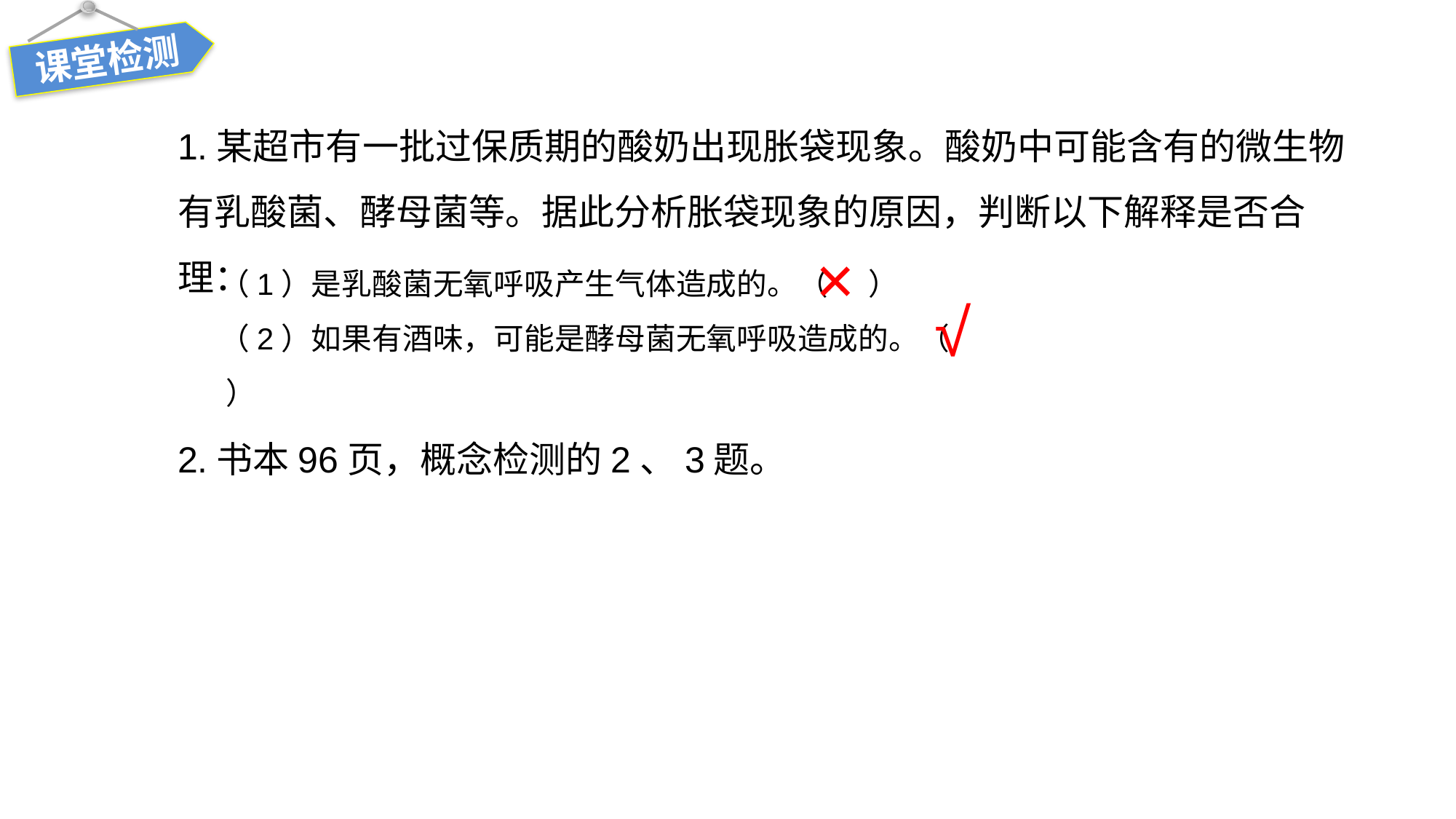

课堂检测
1.某超市有一批过保质期的酸奶出现胀袋现象。酸奶中可能含有的微生物有乳酸菌、酵母菌等。据此分析胀袋现象的原因，判断以下解释是否合理：
×
（1）是乳酸菌无氧呼吸产生气体造成的。（      ）
（2）如果有酒味，可能是酵母菌无氧呼吸造成的。（     ）
√
2.书本96页，概念检测的2、3题。